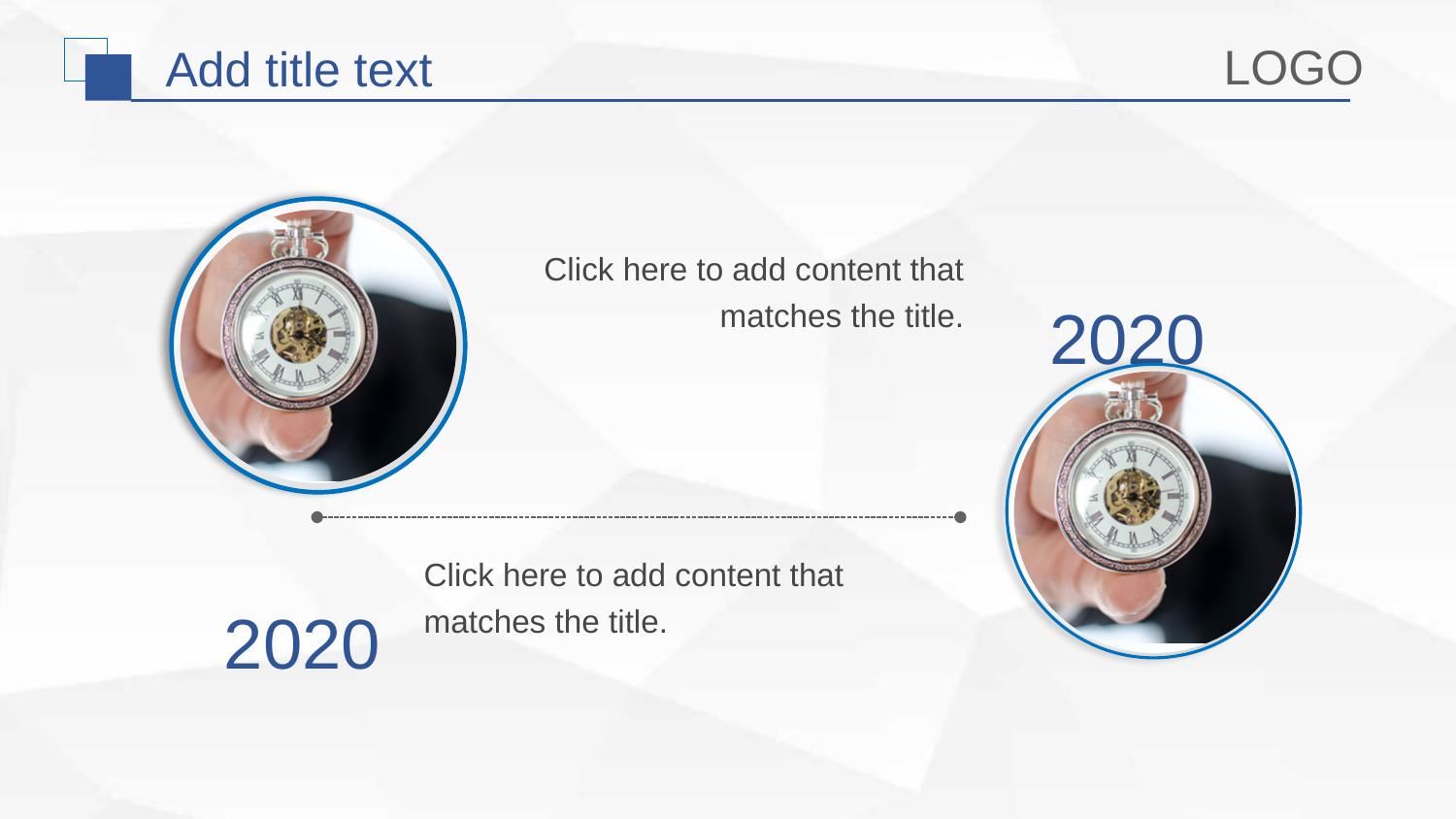

2020
Click here to add content that matches the title.

2020
Click here to add content that matches the title.
延迟符号